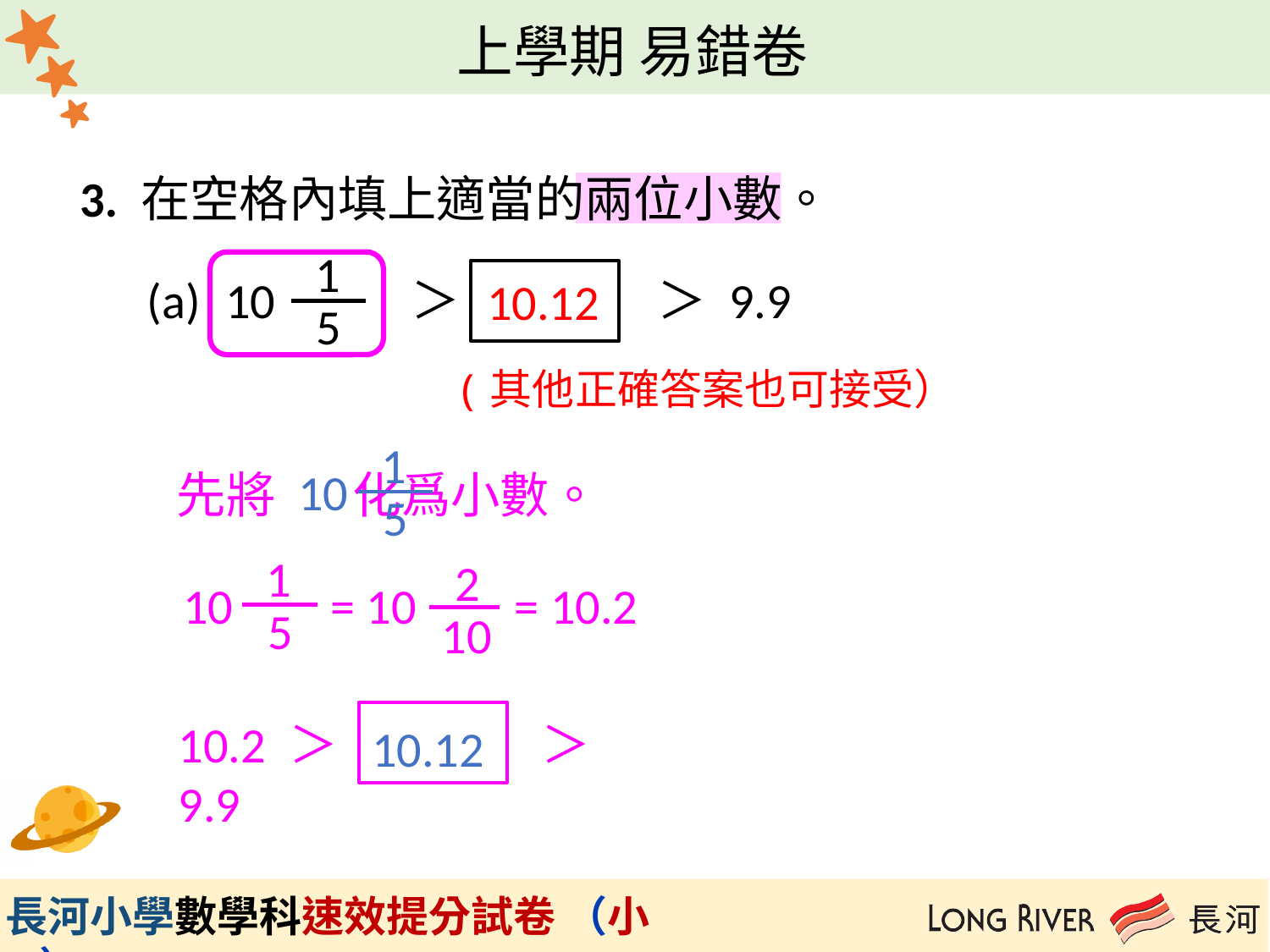

3. 在空格內填上適當的兩位小數。
      (a)

1
5
10           ＞　　　　＞ 9.9

10.12
(其他正確答案也可接受）
1
5
10
先將       化爲小數。
1
5
10
2
10
= 10
 = 10.2

10.2 ＞  　　　   ＞ 9.9
 10.12